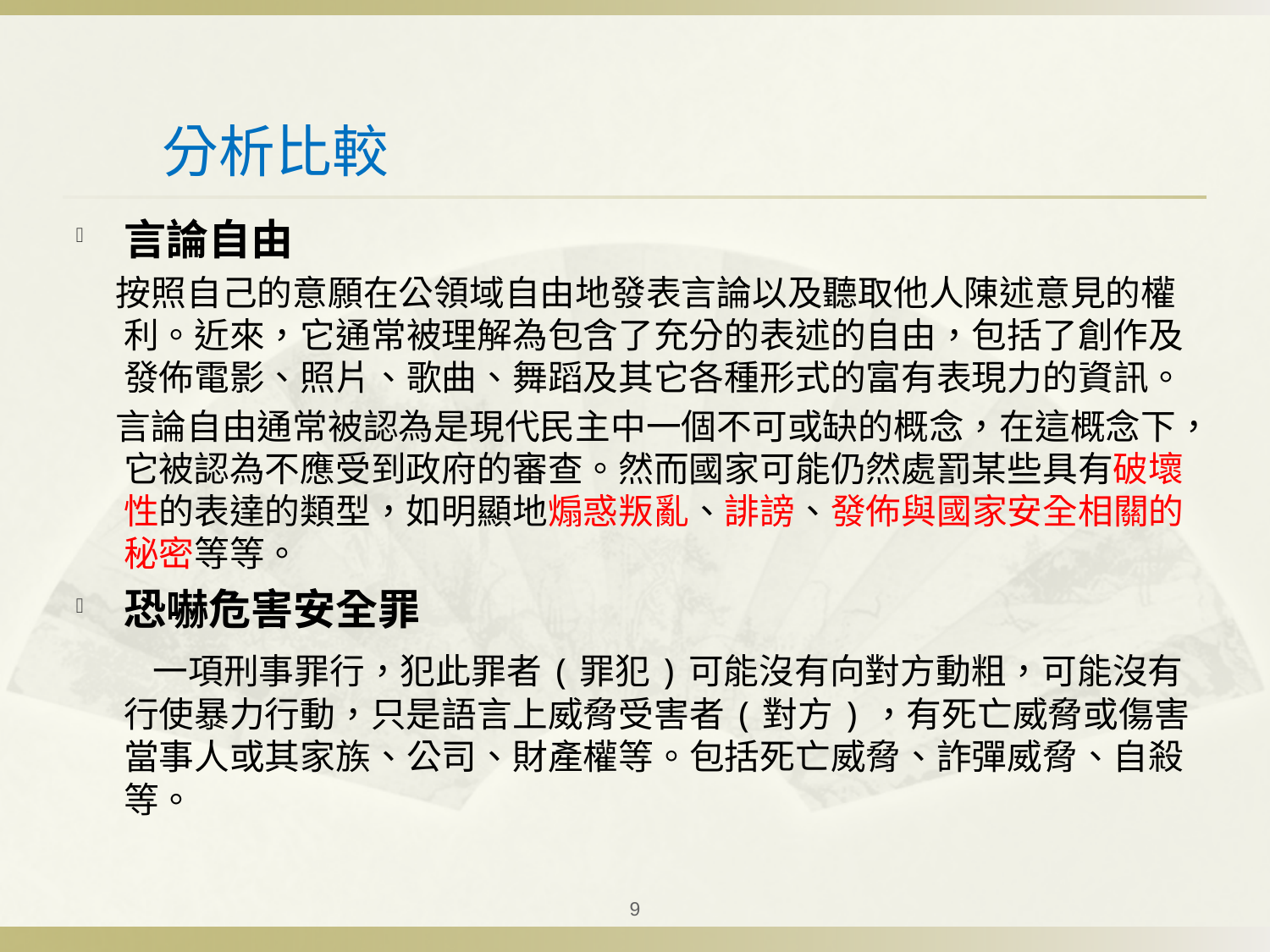

# 分析比較
言論自由
    按照自己的意願在公領域自由地發表言論以及聽取他人陳述意見的權利。近來，它通常被理解為包含了充分的表述的自由，包括了創作及發佈電影、照片、歌曲、舞蹈及其它各種形式的富有表現力的資訊。
    言論自由通常被認為是現代民主中一個不可或缺的概念，在這概念下，它被認為不應受到政府的審查。然而國家可能仍然處罰某些具有破壞性的表達的類型，如明顯地煽惑叛亂、誹謗、發佈與國家安全相關的秘密等等。
恐嚇危害安全罪
       一項刑事罪行，犯此罪者(罪犯)可能沒有向對方動粗，可能沒有行使暴力行動，只是語言上威脅受害者(對方)，有死亡威脅或傷害當事人或其家族、公司、財產權等。包括死亡威脅、詐彈威脅、自殺等。
9